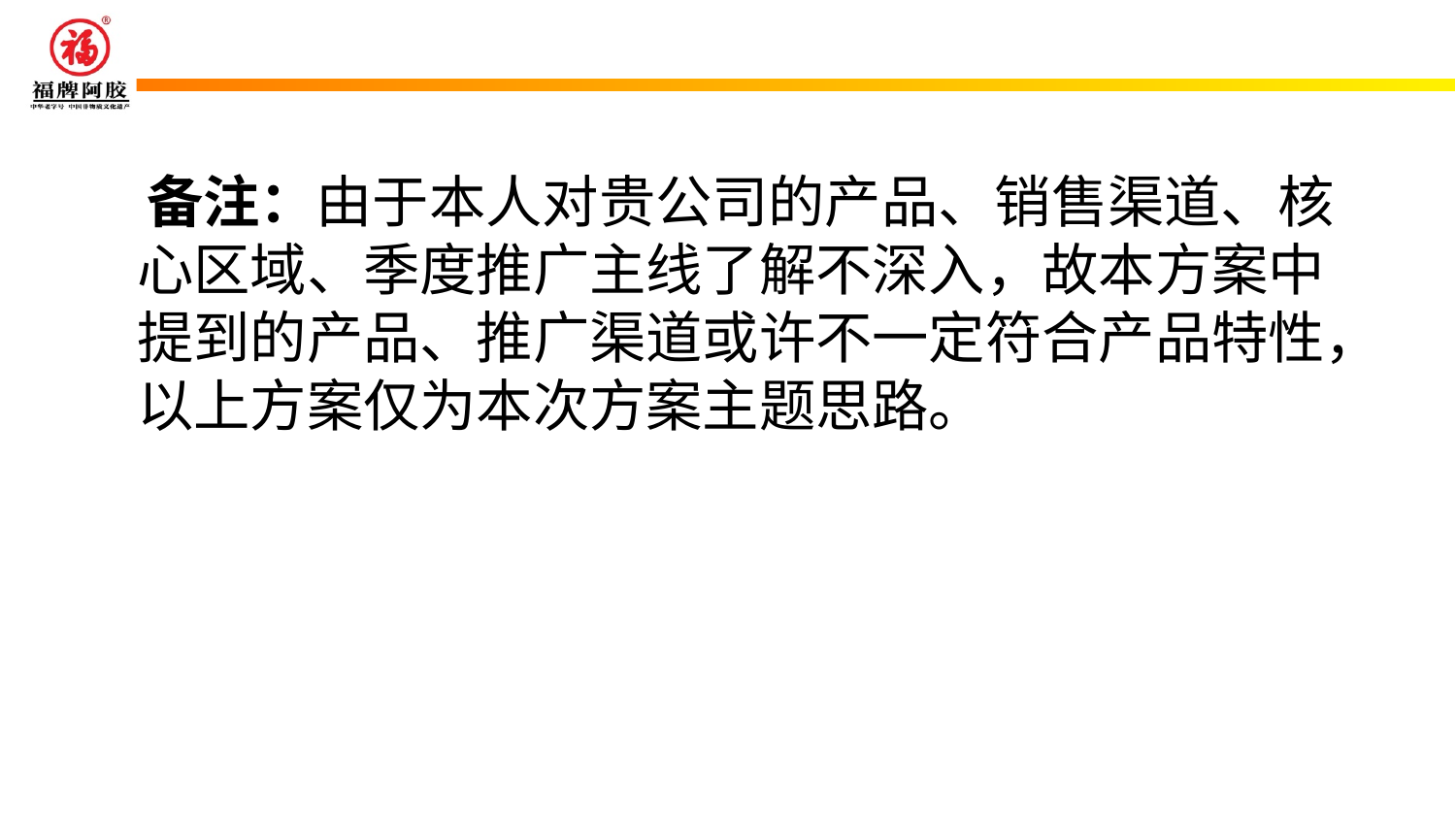

备注：由于本人对贵公司的产品、销售渠道、核心区域、季度推广主线了解不深入，故本方案中提到的产品、推广渠道或许不一定符合产品特性，以上方案仅为本次方案主题思路。